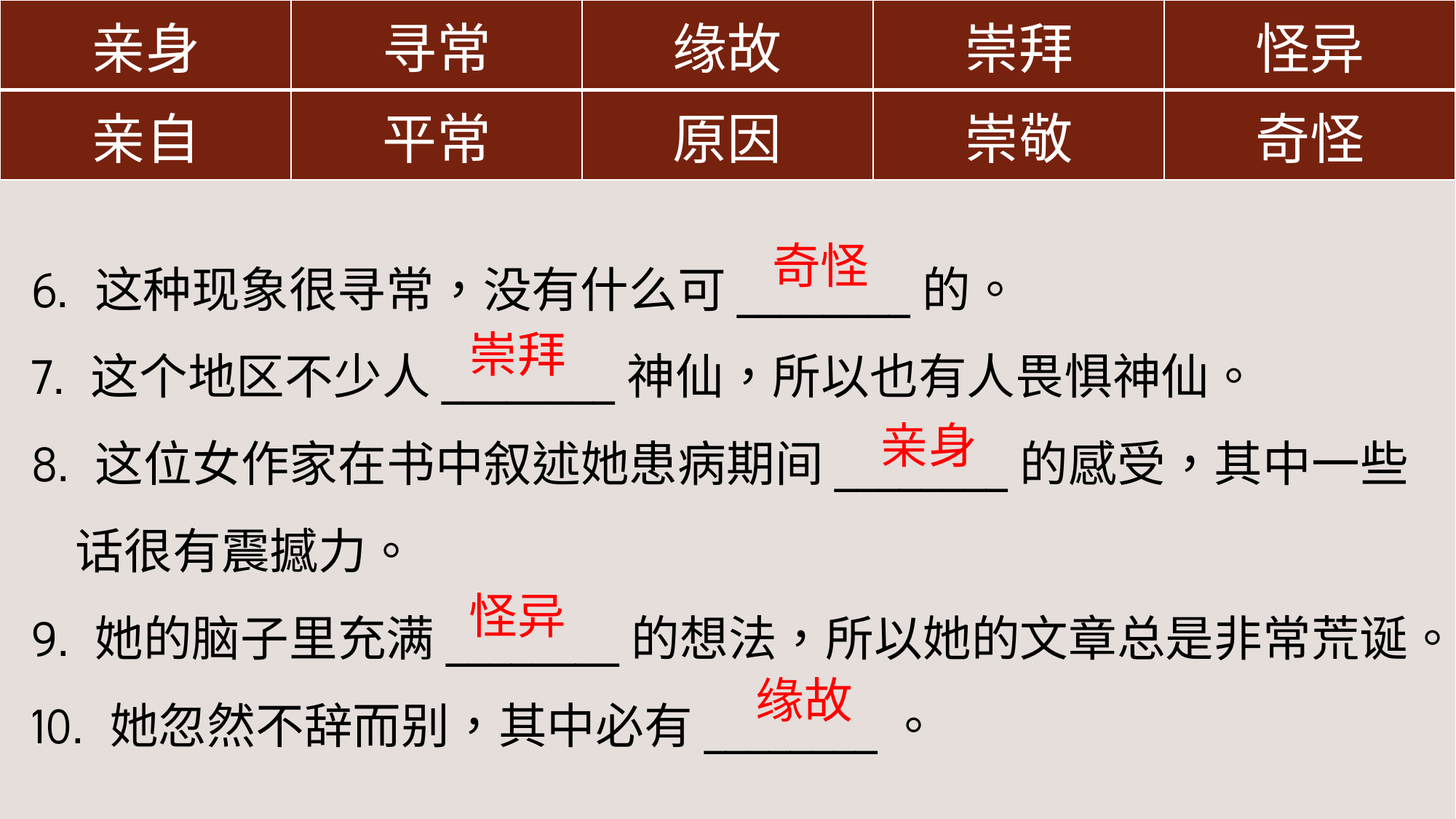

| 亲身 | 寻常 | 缘故 | 崇拜 | 怪异 |
| --- | --- | --- | --- | --- |
| 亲自 | 平常 | 原因 | 崇敬 | 奇怪 |
6. 这种现象很寻常，没有什么可________的。
7. 这个地区不少人________神仙，所以也有人畏惧神仙。
8. 这位女作家在书中叙述她患病期间________的感受，其中一些
   话很有震撼力。
9. 她的脑子里充满________的想法，所以她的文章总是非常荒诞。
10. 她忽然不辞而别，其中必有________。
奇怪
崇拜
亲身
怪异
缘故